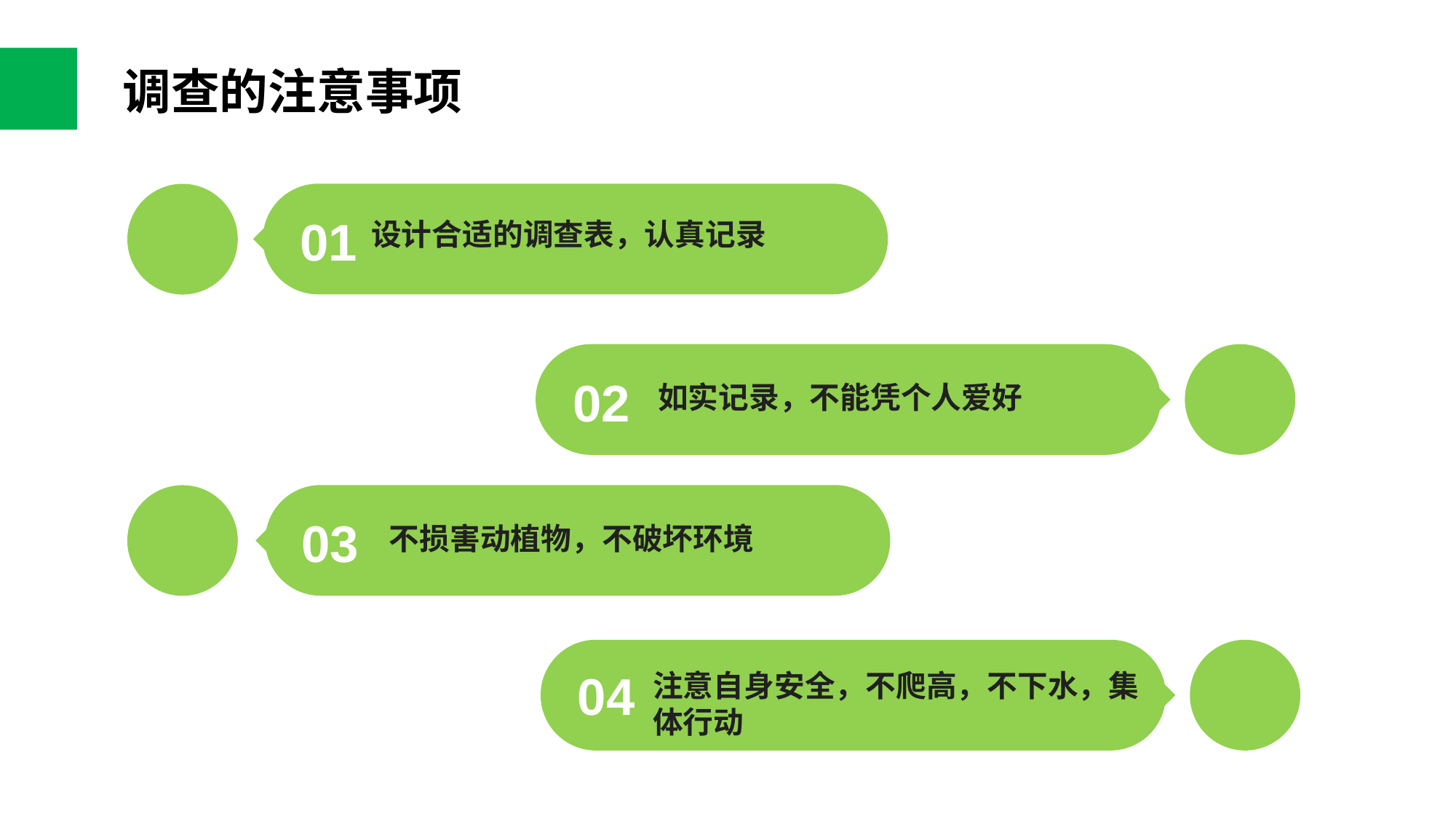

调查的注意事项

设计合适的调查表，认真记录
01

如实记录，不能凭个人爱好
02

不损害动植物，不破坏环境
03

注意自身安全，不爬高，不下水，集体行动

04